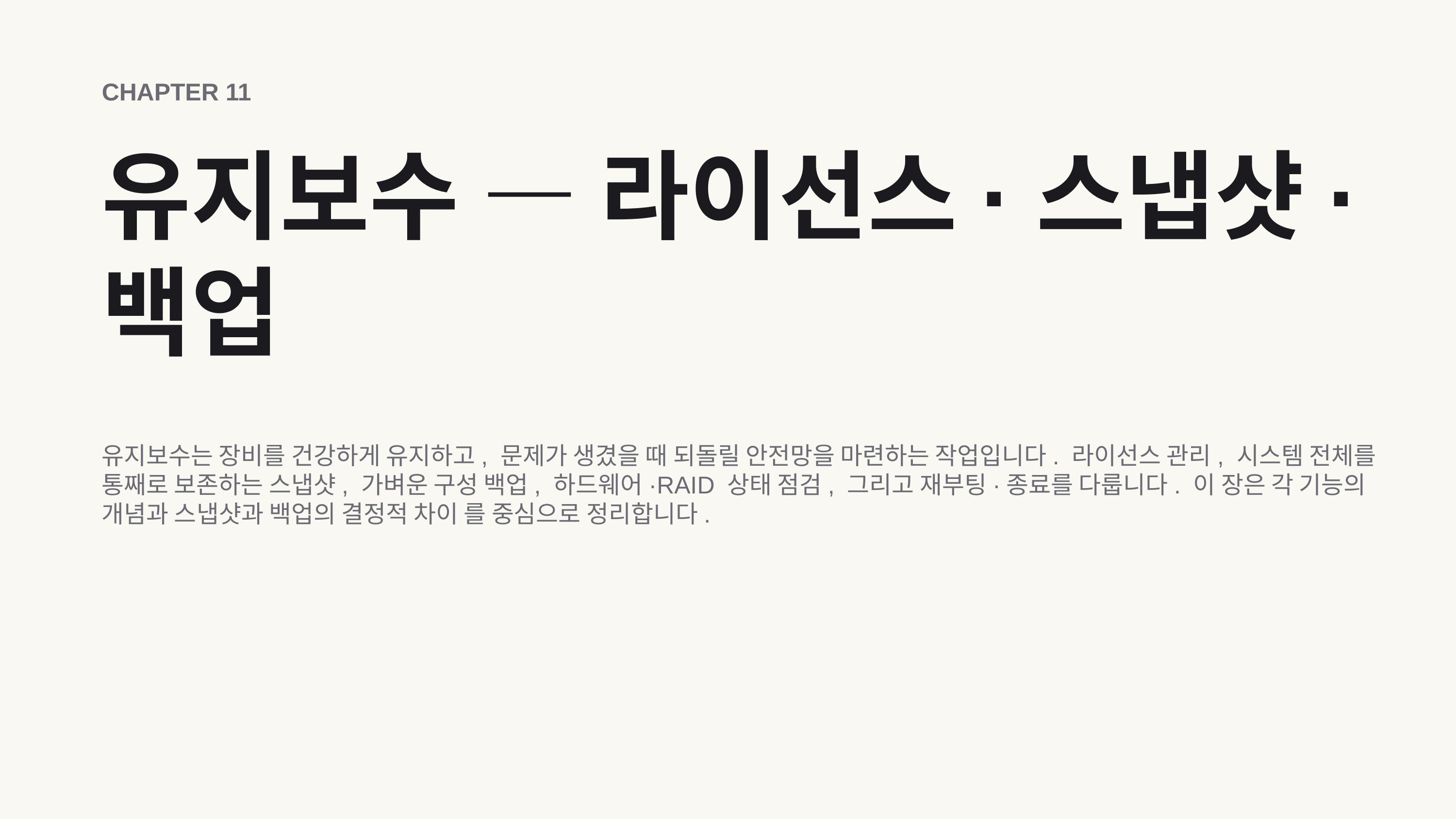

CHAPTER 11
유지보수 — 라이선스·스냅샷·백업
유지보수는 장비를 건강하게 유지하고, 문제가 생겼을 때 되돌릴 안전망을 마련하는 작업입니다. 라이선스 관리, 시스템 전체를 통째로 보존하는 스냅샷, 가벼운 구성 백업, 하드웨어·RAID 상태 점검, 그리고 재부팅·종료를 다룹니다. 이 장은 각 기능의 개념과 스냅샷과 백업의 결정적 차이 를 중심으로 정리합니다.